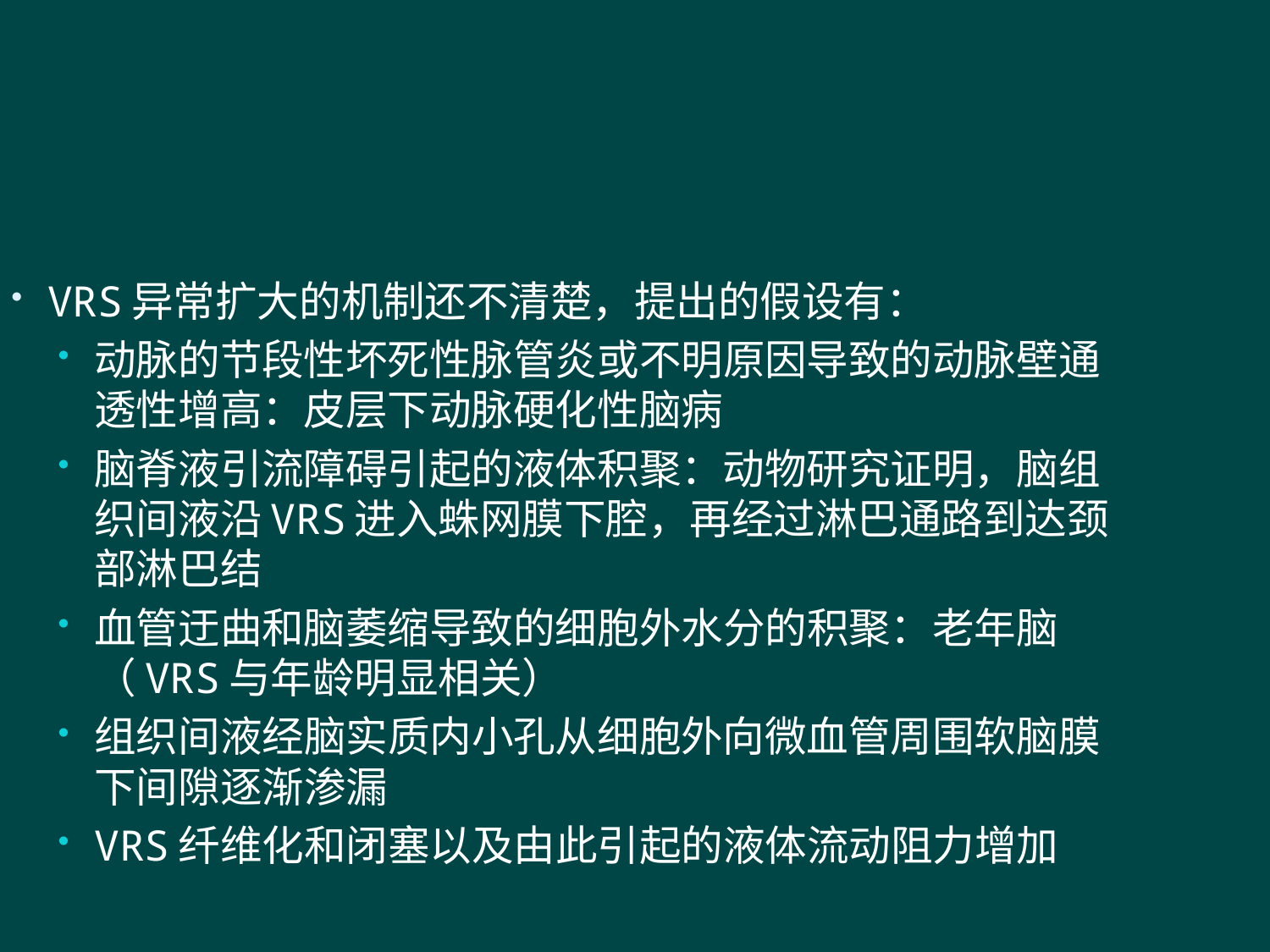

#
VRS异常扩大的机制还不清楚，提出的假设有：
动脉的节段性坏死性脉管炎或不明原因导致的动脉壁通透性增高：皮层下动脉硬化性脑病
脑脊液引流障碍引起的液体积聚：动物研究证明，脑组织间液沿VRS进入蛛网膜下腔，再经过淋巴通路到达颈部淋巴结
血管迂曲和脑萎缩导致的细胞外水分的积聚：老年脑（VRS与年龄明显相关）
组织间液经脑实质内小孔从细胞外向微血管周围软脑膜下间隙逐渐渗漏
VRS纤维化和闭塞以及由此引起的液体流动阻力增加